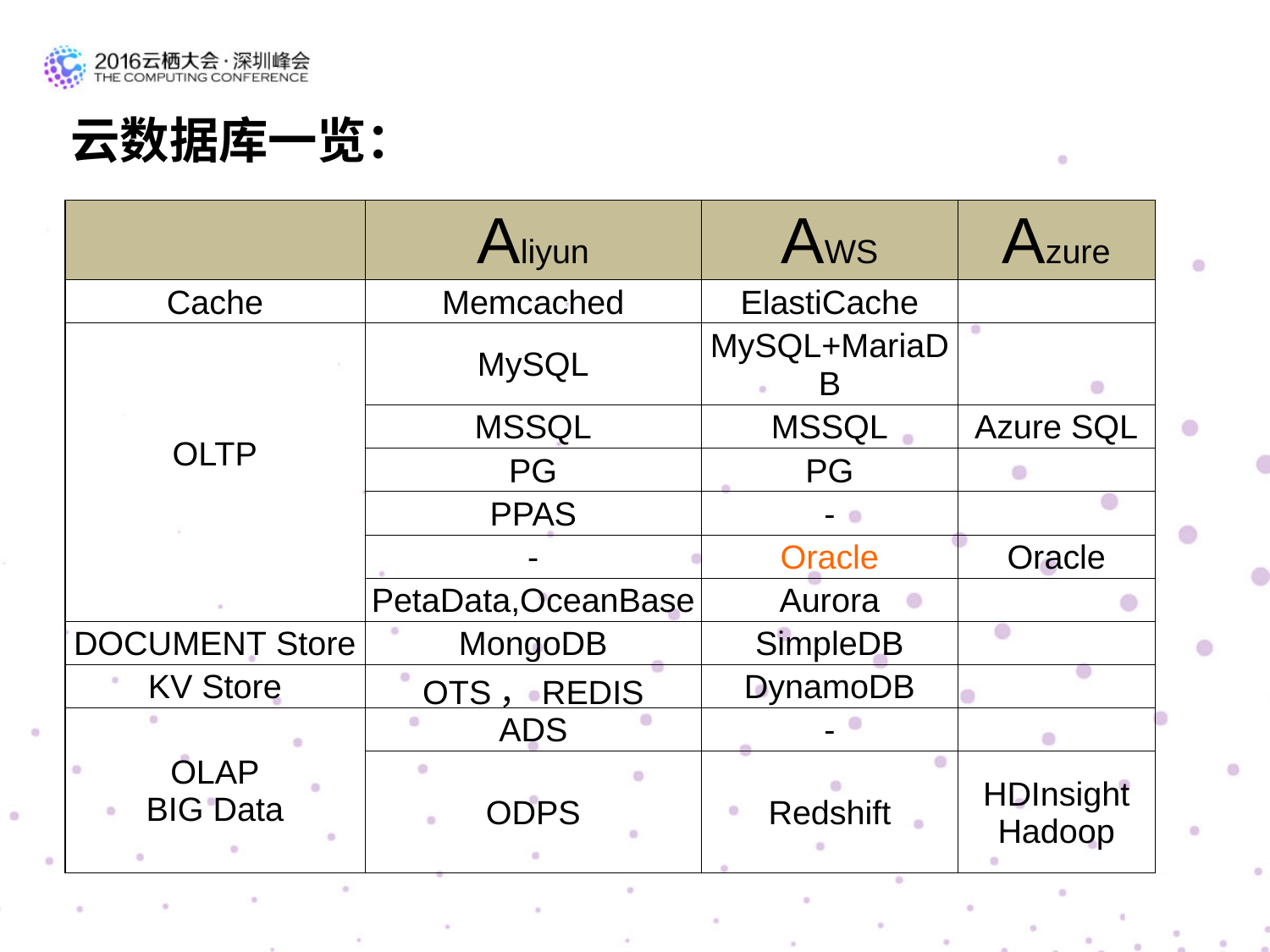

云数据库一览：
|  | Aliyun | AWS | Azure |
| --- | --- | --- | --- |
| Cache | Memcached | ElastiCache |  |
| OLTP | MySQL | MySQL+MariaDB |  |
|  | MSSQL | MSSQL | Azure SQL |
|  | PG | PG |  |
|  | PPAS | - |  |
|  | - | Oracle | Oracle |
|  | PetaData,OceanBase | Aurora |  |
| DOCUMENT Store | MongoDB | SimpleDB |  |
| KV Store | OTS，REDIS | DynamoDB |  |
| OLAP BIG Data | ADS | - |  |
|  | ODPS | Redshift | HDInsight Hadoop |